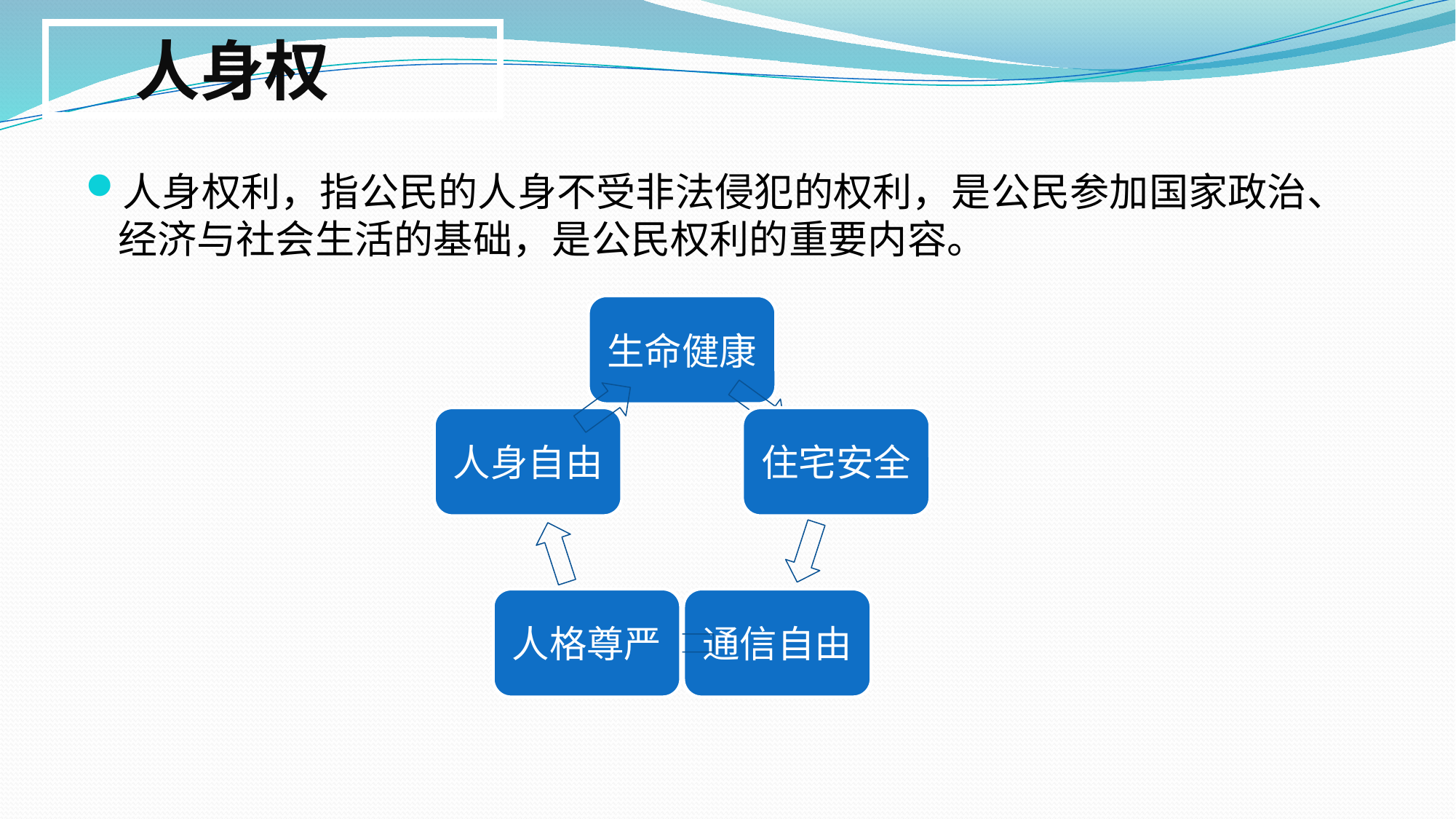

人身权
人身权利，指公民的人身不受非法侵犯的权利，是公民参加国家政治、经济与社会生活的基础，是公民权利的重要内容。
生命健康
住宅安全
人格尊严
人身自由
通信自由